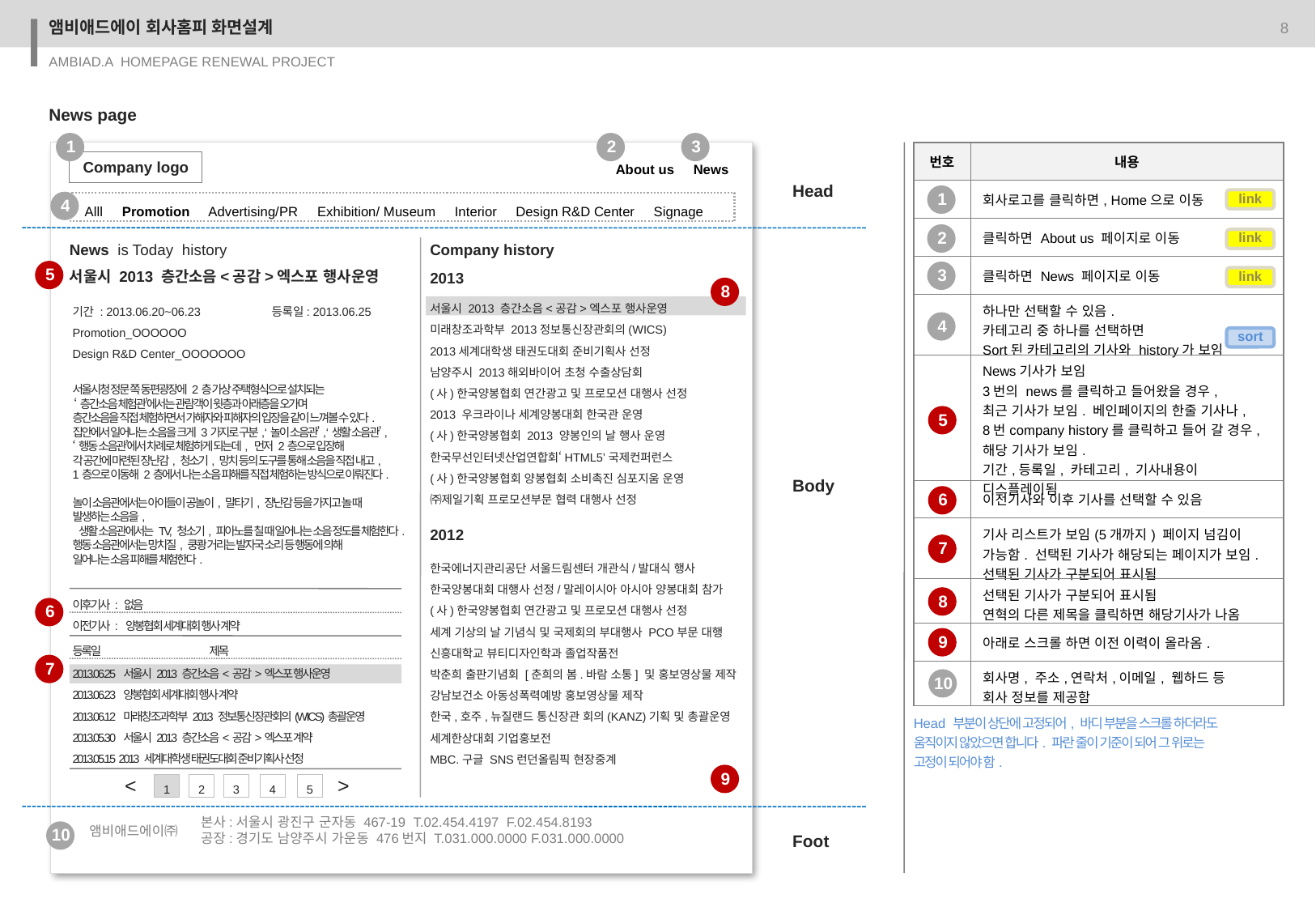

앰비애드에이 회사홈피 화면설계
News page

1

2

3

| 번호 | 내용 |
| --- | --- |
|  | 회사로고를 클릭하면, Home으로 이동 |
|  | 클릭하면 About us 페이지로 이동 |
|  | 클릭하면 News 페이지로 이동 |
|  | 하나만 선택할 수 있음. 카테고리 중 하나를 선택하면 Sort된 카테고리의 기사와 history가 보임 |
|  | News기사가 보임 3번의 news를 클릭하고 들어왔을 경우, 최근 기사가 보임. 베인페이지의 한줄 기사나, 8번company history를 클릭하고 들어 갈 경우, 해당 기사가 보임. 기간,등록일, 카테고리, 기사내용이 디스플레이됨 |
|  | 이전기사와 이후 기사를 선택할 수 있음 |
|  | 기사 리스트가 보임(5개까지) 페이지 넘김이 가능함. 선택된 기사가 해당되는 페이지가 보임. 선택된 기사가 구분되어 표시됨 |
|  | 선택된 기사가 구분되어 표시됨 연혁의 다른 제목을 클릭하면 해당기사가 나옴 |
|  | 아래로 스크롤 하면 이전 이력이 올라옴. |
|  | 회사명, 주소,연락처,이메일, 웹하드 등 회사 정보를 제공함 |
About us     News
Company logo
Head

1
Alll     Promotion     Advertising/PR     Exhibition/ Museum     Interior     Design R&D Center     Signage

link

4

2

link
News  is Today  history
Company history

5

3
서울시 2013 층간소음<공감>엑스포 행사운영
2013

link

8
서울시 2013 층간소음<공감>엑스포 행사운영
미래창조과학부 2013정보통신장관회의(WICS)
2013세계대학생 태권도대회 준비기획사 선정
남양주시 2013해외바이어 초청 수출상담회
(사)한국양봉협회 연간광고 및 프로모션 대행사 선정
2013 우크라이나 세계양봉대회 한국관 운영
(사)한국양봉협회 2013 양봉인의 날 행사 운영
한국무선인터넷산업연합회‘HTML5’국제컨퍼런스
(사)한국양봉협회 양봉협회 소비촉진 심포지움 운영
㈜제일기획 프로모션부문 협력 대행사 선정

기간 : 2013.06.20~06.23                     등록일: 2013.06.25
Promotion_OOOOOO
Design R&D Center_OOOOOOO

서울시청 정문 쪽 동편광장에 2층 가상 주택형식으로 설치되는
 ‘층간소음 체험관’에서는 관람객이 윗층과 아래층을 오가며
층간소음을 직접 체험하면서 가해자와 피해자의 입장을 같이 느껴볼 수 있다.
집안에서 일어나는 소음을 크게 3가지로 구분, ‘놀이 소음관’, ‘생활 소음관’,
‘행동 소음관’에서 차례로 체험하게 되는데,  먼저 2층으로 입장해
각 공간에 마련된 장난감, 청소기, 망치 등의 도구를 통해 소음을 직접 내고,
1층으로 이동해 2층에서 나는 소음 피해를 직접 체험하는 방식으로 이뤄진다.

놀이 소음관에서는 아이들이 공놀이, 말타기, 장난감 등을 가지고 놀 때
발생하는 소음을,
 생활 소음관에서는 TV, 청소기, 피아노를 칠 때 일어나는 소음 정도를 체험한다.
행동 소음관에서는 망치질, 쿵쾅 거리는 발자국 소리 등 행동에 의해
일어나는 소음 피해를 체험한다.

4

sort

5
Body

6
2012

7
한국에너지관리공단 서울드림센터 개관식/발대식 행사
한국양봉대회 대행사 선정/말레이시아 아시아 양봉대회 참가
(사)한국양봉협회 연간광고 및 프로모션 대행사 선정
세계 기상의 날 기념식 및 국제회의 부대행사 PCO부문 대행
신흥대학교 뷰티디자인학과 졸업작품전
박춘희 출판기념회 [춘희의 봄.바람 소통] 및 홍보영상물 제작
강남보건소 아동성폭력예방 홍보영상물 제작
한국,호주,뉴질랜드 통신장관 회의(KANZ)기획 및 총괄운영
세계한상대회 기업홍보전
MBC.구글 SNS런던올림픽 현장중계

8
이후기사 :  없음
이전기사 :   양봉협회 세계대회 행사 계약

6

9
등록일                                                                      제목

7
2013.06.25   서울시 2013 층간소음<공감>엑스포 행사운영
2013.06.23   양봉협회 세계대회 행사 계약
2013.06.12   마래창조과학부 2013 정보통신장관회의(WICS)총괄운영
2013.05.30   서울시 2013 층간소음<공감>엑스포 계약
2013.05.15   2013 세계대학생 태권도대회 준비기획사 선정

10
Head 부분이 상단에 고정되어, 바디 부분을 스크롤 하더라도
움직이지 않았으면 합니다. 파란 줄이 기준이 되어 그 위로는
고정이 되어야 함.

9
<
>
1
2
3
4
5
본사:서울시 광진구 군자동 467-19  T.02.454.4197  F.02.454.8193
공장:경기도 남양주시 가운동 476번지 T.031.000.0000 F.031.000.0000
  앰비애드에이㈜

10
Foot